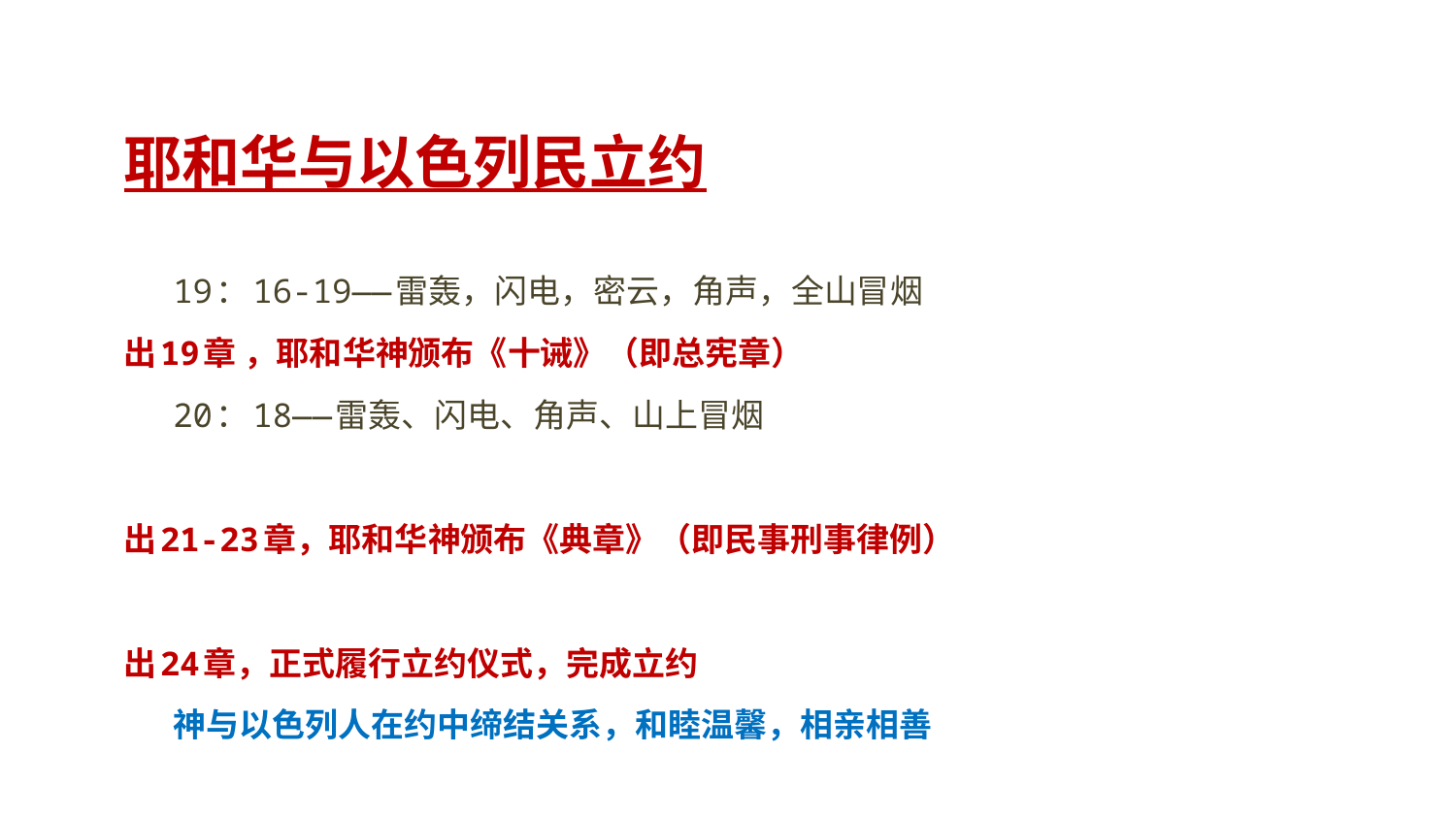

耶和华与以色列民立约

		19：16-19——雷轰，闪电，密云，角声，全山冒烟
出19章 ，耶和华神颁布《十诫》（即总宪章）
		20：18——雷轰、闪电、角声、山上冒烟

出21-23章，耶和华神颁布《典章》（即民事刑事律例）

出24章，正式履行立约仪式，完成立约
		神与以色列人在约中缔结关系，和睦温馨，相亲相善